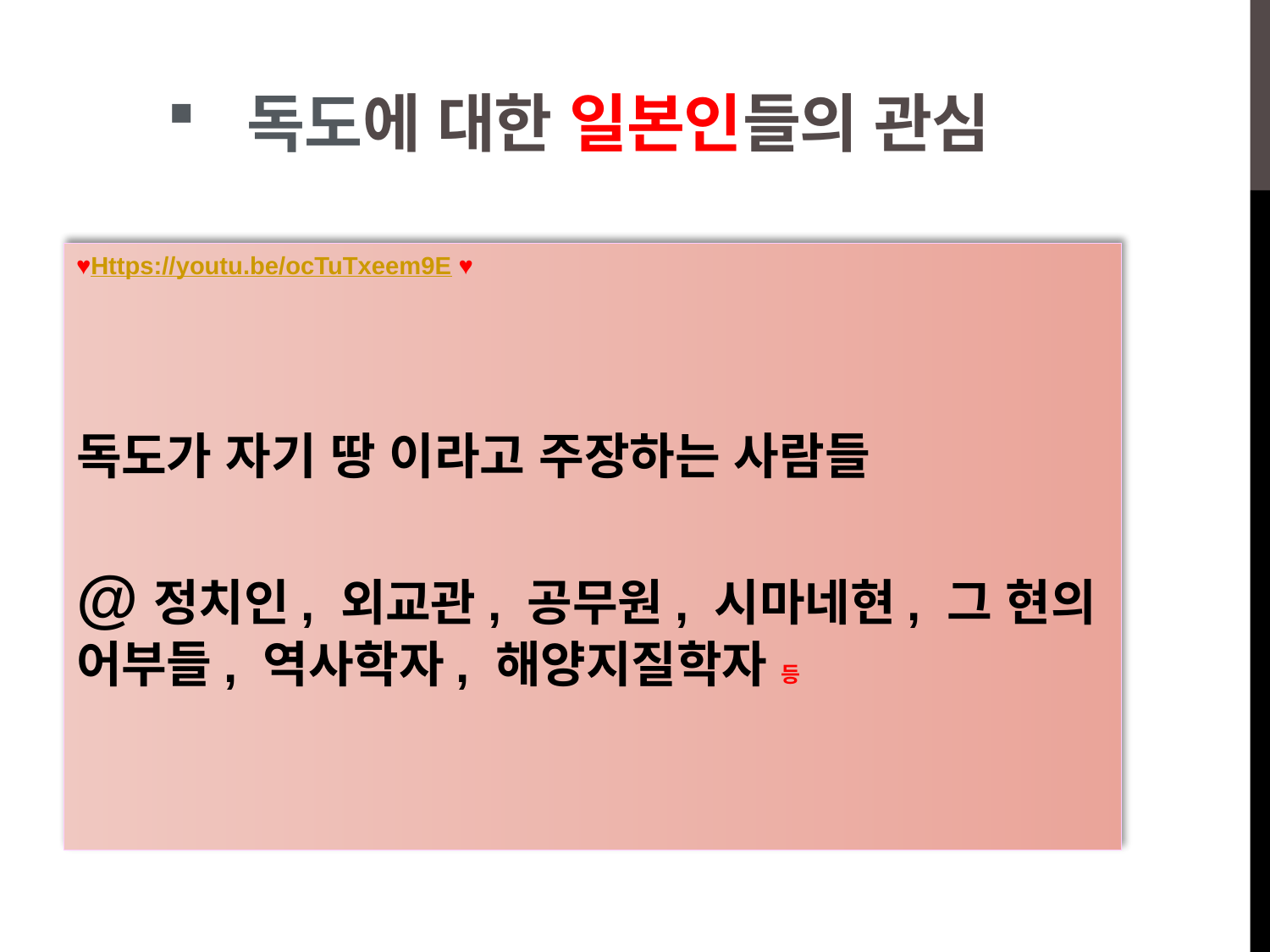

# 독도에 대한 일본인들의 관심
♥Https://youtu.be/ocTuTxeem9E ♥

독도가 자기 땅 이라고 주장하는 사람들

@정치인, 외교관, 공무원, 시마네현, 그 현의 어부들, 역사학자, 해양지질학자 등